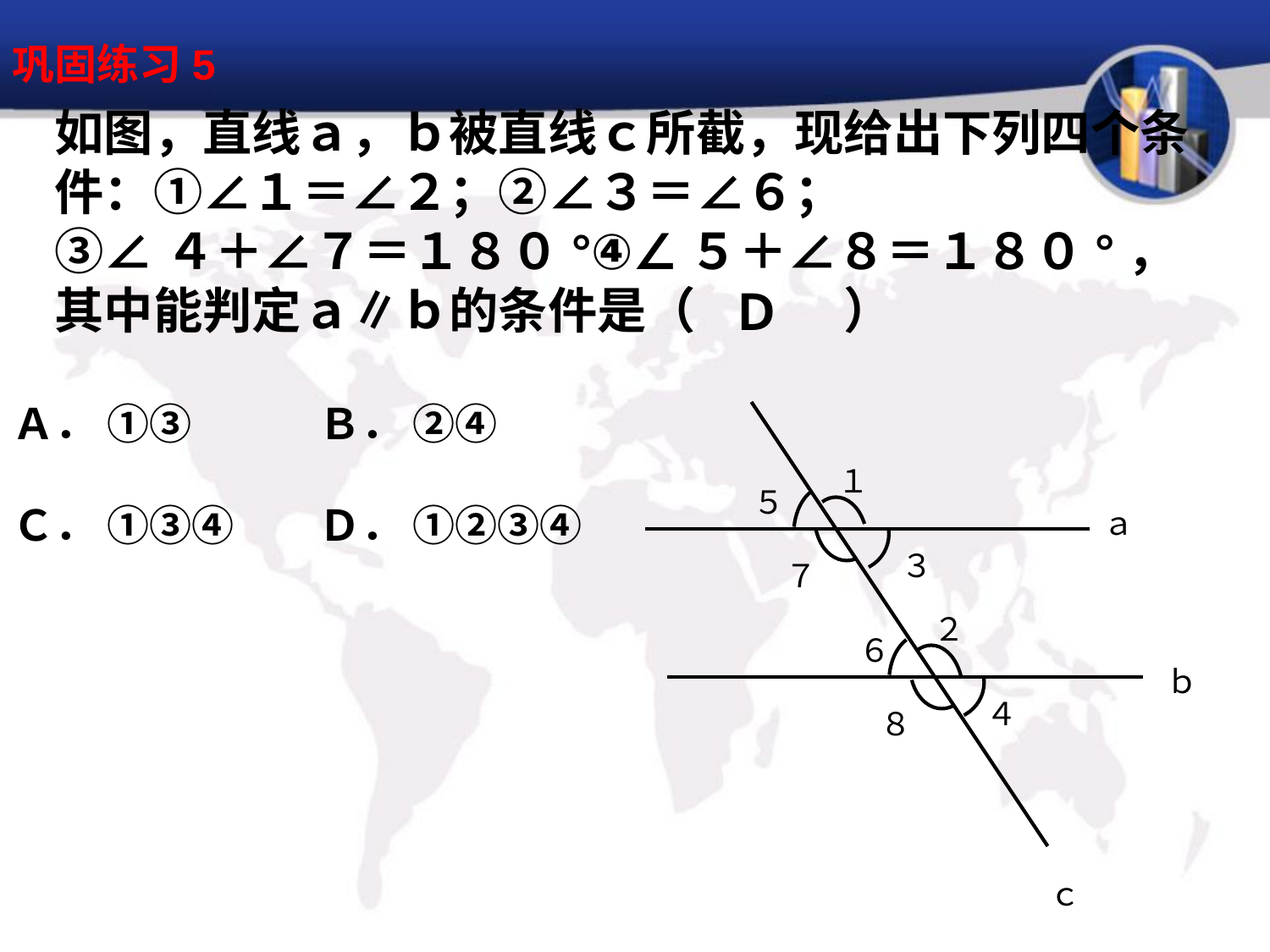

巩固练习5
如图，直线ａ，ｂ被直线ｃ所截，现给出下列四个条件：①∠１＝∠２；②∠３＝∠６；
③∠４＋∠７＝１８０°④∠５＋∠８＝１８０°，其中能判定ａ∥ｂ的条件是（　　　）
Ｄ
Ａ． ①③　　　Ｂ． ②④

Ｃ． ①③④　　Ｄ． ①②③④
１

５

ａ
３
７
２

６

ｂ
４
８
ｃ